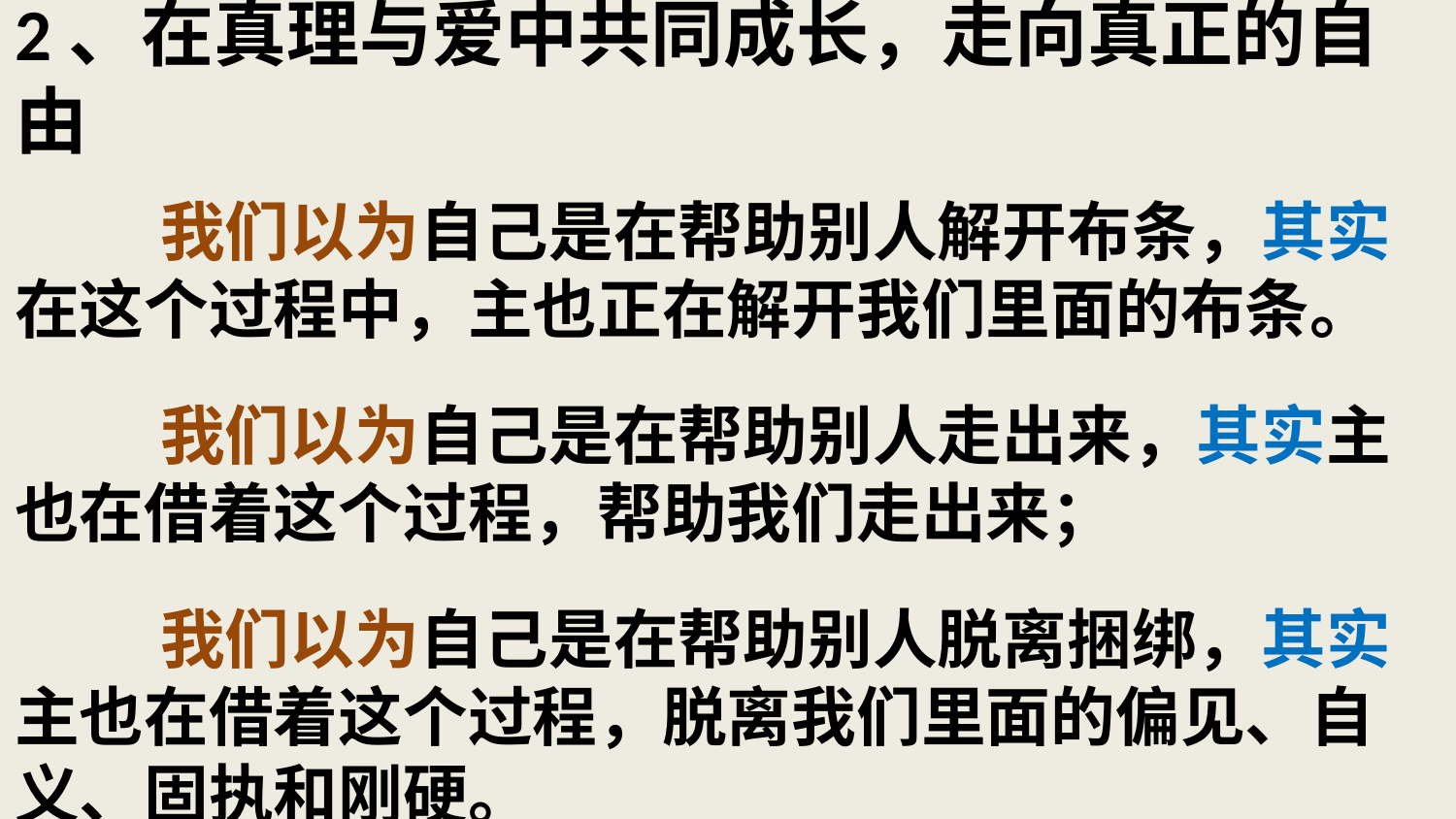

# 2、在真理与爱中共同成长，走向真正的自由 我们以为自己是在帮助别人解开布条，其实在这个过程中，主也正在解开我们里面的布条。 我们以为自己是在帮助别人走出来，其实主也在借着这个过程，帮助我们走出来； 我们以为自己是在帮助别人脱离捆绑，其实主也在借着这个过程，脱离我们里面的偏见、自义、固执和刚硬。